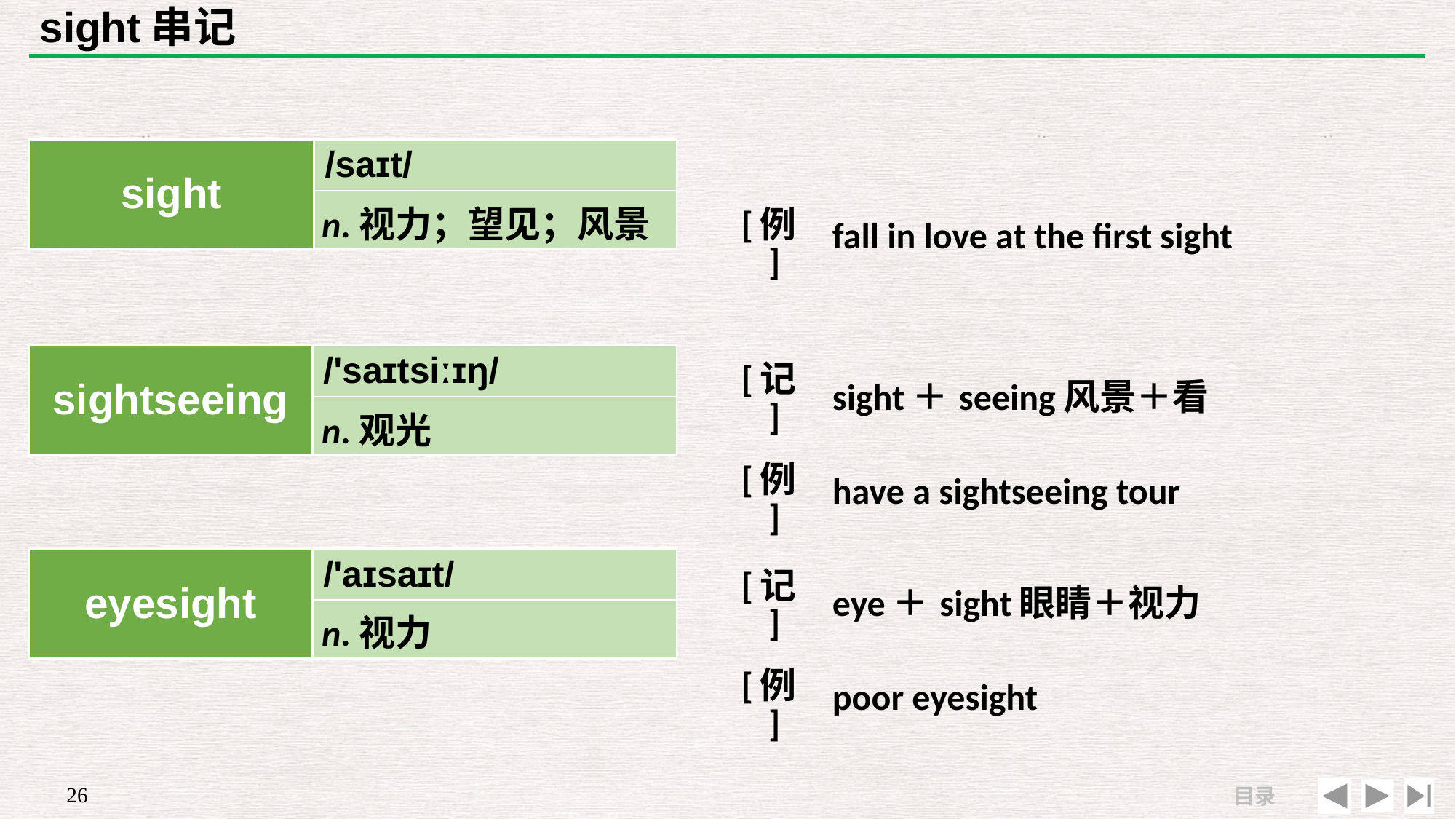

# sight串记

| sight | /saɪt/ |
| --- | --- |
|  |  |
|  |  |
| --- | --- |
| [例] | fall in love at the first sight |
n.视力；望见；风景
| [记] | sight＋seeing风景＋看 |
| --- | --- |
| [例] | have a sightseeing tour |
| sightseeing | /'saɪtsiːɪŋ/ |
| --- | --- |
|  |  |
n.观光
| eyesight | /'aɪsaɪt/ |
| --- | --- |
|  |  |
| [记] | eye＋sight眼睛＋视力 |
| --- | --- |
| [例] | poor eyesight |
n.视力